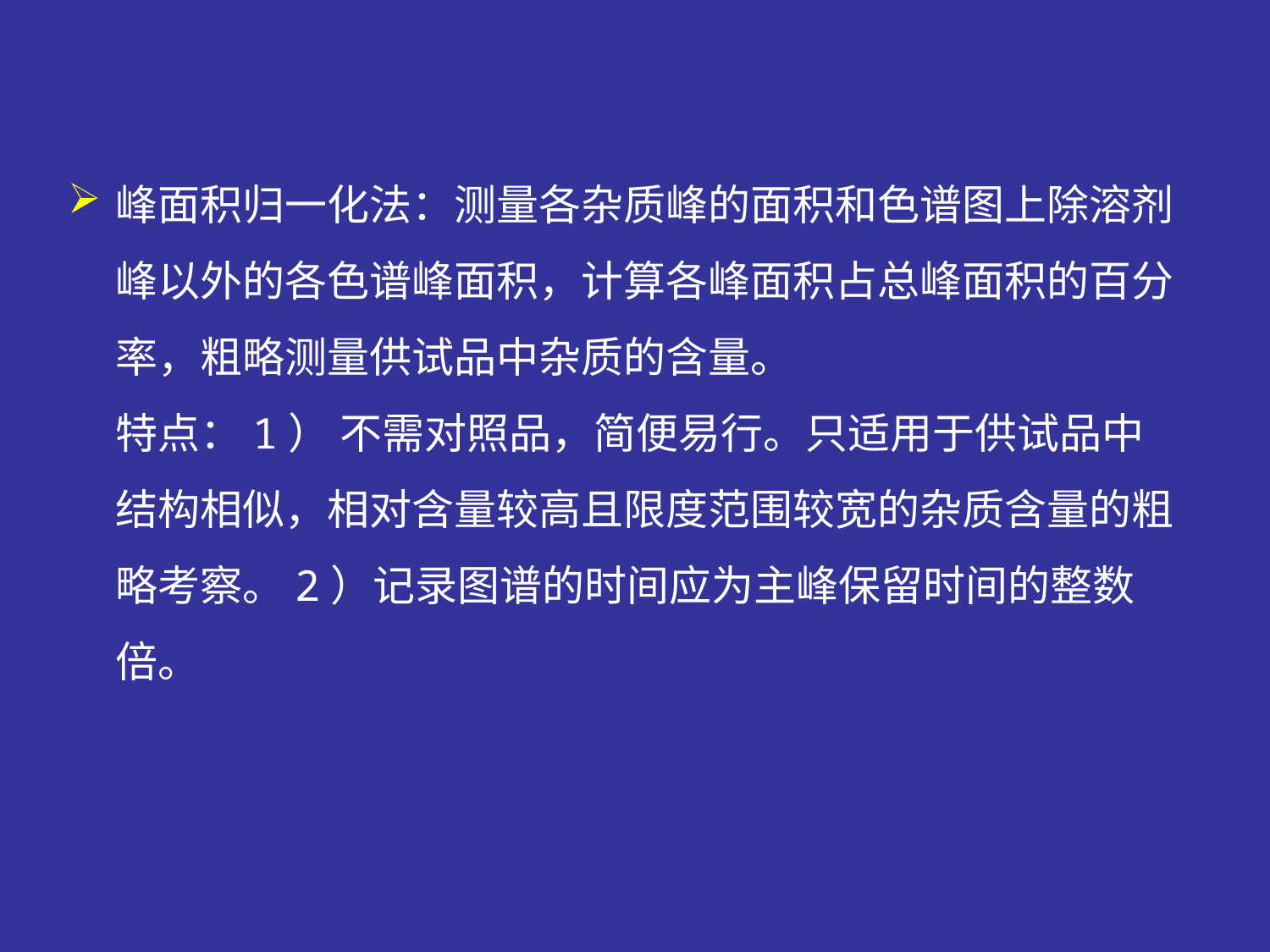

峰面积归一化法：测量各杂质峰的面积和色谱图上除溶剂峰以外的各色谱峰面积，计算各峰面积占总峰面积的百分率，粗略测量供试品中杂质的含量。
特点：1） 不需对照品，简便易行。只适用于供试品中结构相似，相对含量较高且限度范围较宽的杂质含量的粗略考察。2）记录图谱的时间应为主峰保留时间的整数倍。